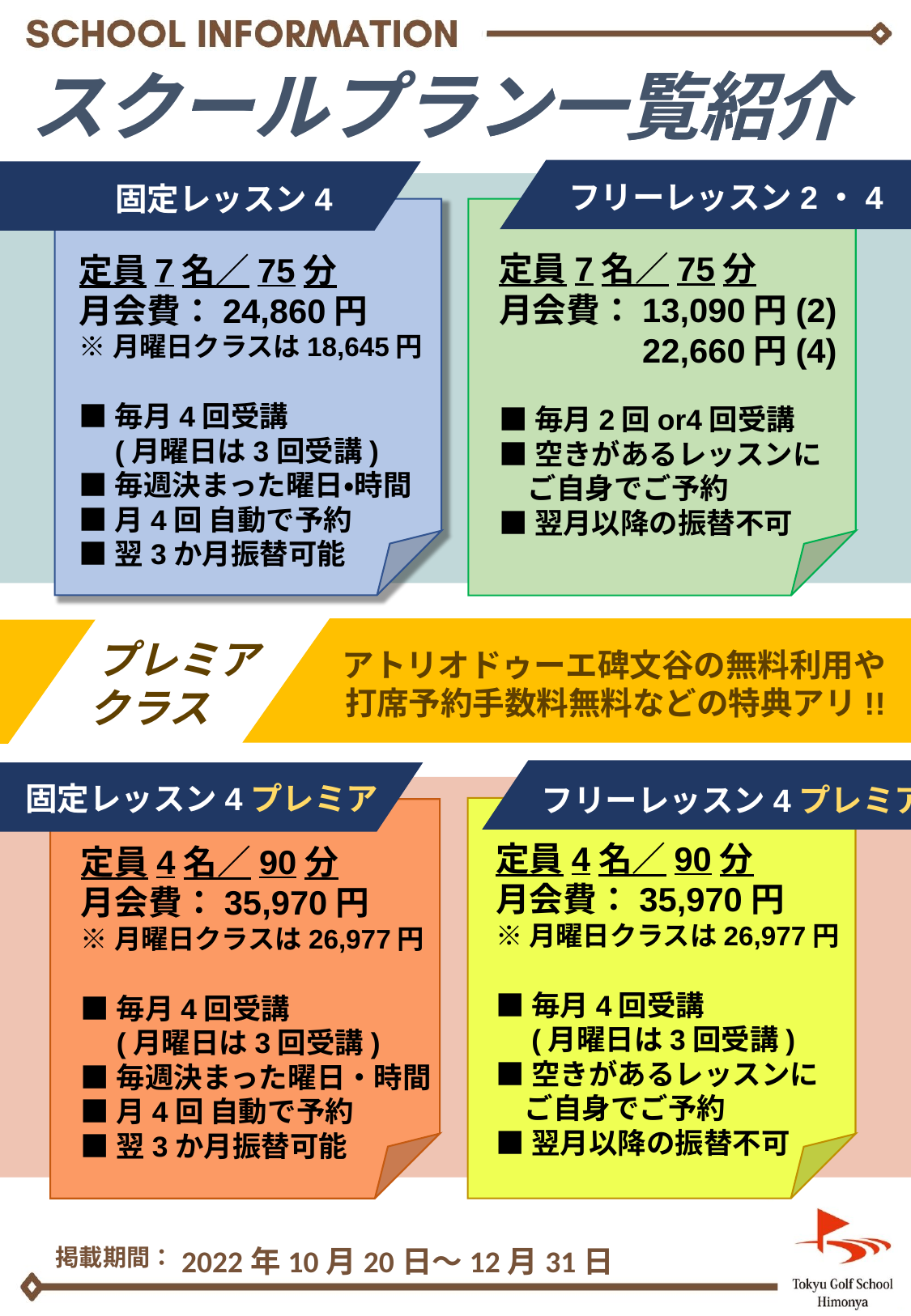

スクールプラン一覧紹介
スクールプラン一覧紹介

フリーレッスン2・4

固定レッスン4

定員7名／75分
月会費：24,860円
※月曜日クラスは18,645円

■毎月4回受講
　(月曜日は3回受講)
■毎週決まった曜日・時間
■月4回 自動で予約
■翌3か月振替可能

定員7名／75分
月会費：13,090円(2)
　　　　22,660円(4)

■毎月2回or4回受講
■空きがあるレッスンに
　ご自身でご予約
■翌月以降の振替不可
【森谷】
・直した所
（変更理由）

・少し修正をしました。
この記載の方がすっきりな気がする

(文字が多く感じたので、
ぱっと見た時にすぐに情報が入りやすいように箇条書きにしてみました。)

・文字の形も少しシンプルに
(特徴的な筆記体を使うと人によっては読みにくくなってしまうためシンプルに変更)

・各プランの配置と色をバラバラにして各プランの違いを表しています。
(芸術家のコメントか！ww)

アトリオドゥーエ碑文谷の無料利用や
打席予約手数料無料などの特典アリ!!

    プレミアクラス

フリーレッスン4プレミア

固定レッスン4プレミア

定員4名／90分
月会費：35,970円
※月曜日クラスは26,977円

■毎月4回受講
　(月曜日は3回受講)
■空きがあるレッスンに
　ご自身でご予約
■翌月以降の振替不可

定員4名／90分
月会費：35,970円
※月曜日クラスは26,977円

■毎月4回受講
　(月曜日は3回受講)
■毎週決まった曜日・時間
■月4回 自動で予約
■翌3か月振替可能

2022年10月20日～12月31日